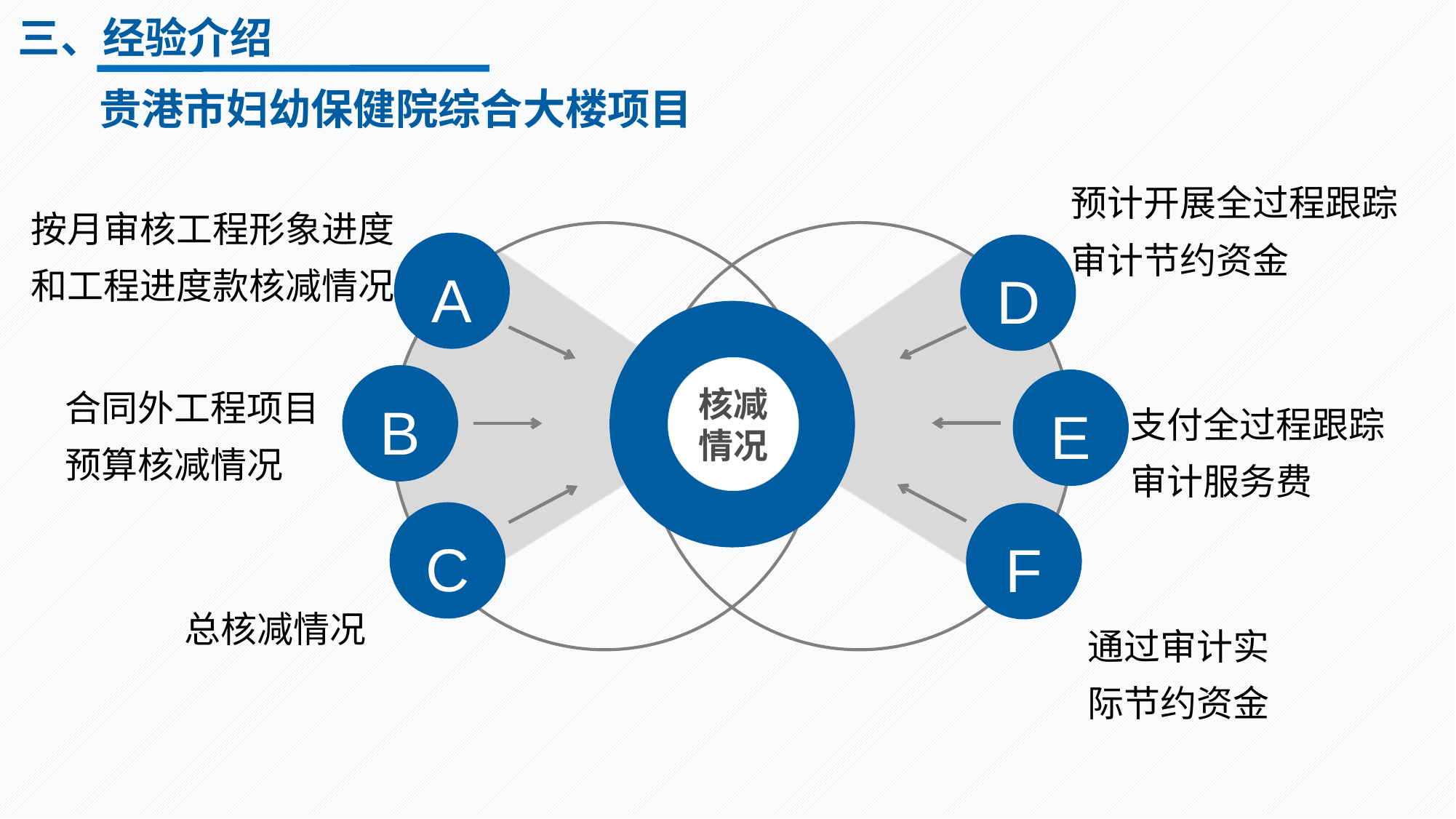

三、经验介绍
贵港市妇幼保健院综合大楼项目
预计开展全过程跟踪审计节约资金
按月审核工程形象进度和工程进度款核减情况

A
D

核减情况
B
合同外工程项目预算核减情况
E
支付全过程跟踪审计服务费
C
F
总核减情况
通过审计实际节约资金